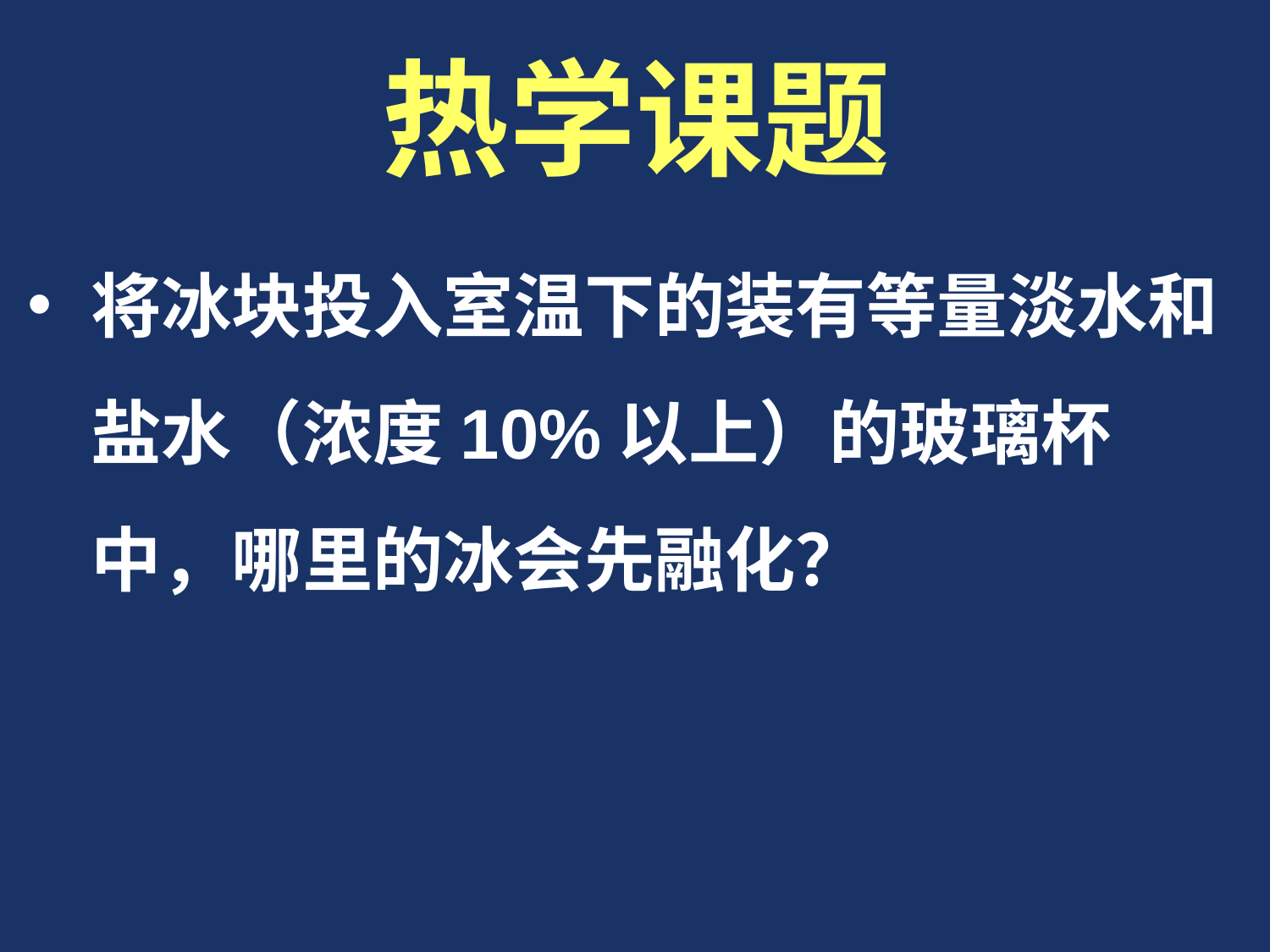

# 热学课题
将冰块投入室温下的装有等量淡水和盐水（浓度10%以上）的玻璃杯中，哪里的冰会先融化？